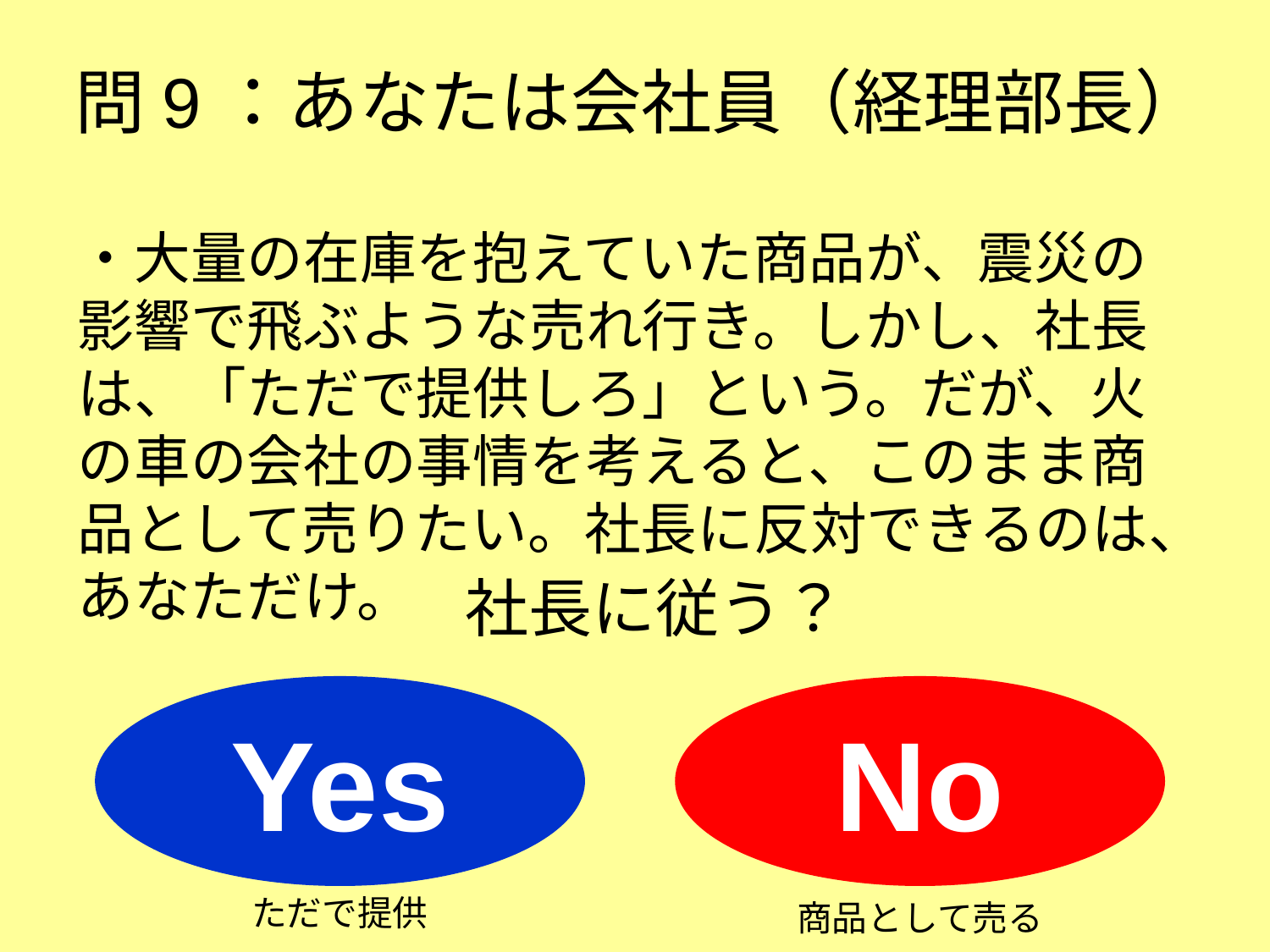

問9：あなたは会社員（経理部長）
・大量の在庫を抱えていた商品が、震災の影響で飛ぶような売れ行き。しかし、社長は、「ただで提供しろ」という。だが、火の車の会社の事情を考えると、このまま商品として売りたい。社長に反対できるのは、あなただけ。
社長に従う？
Yes
No
ただで提供
商品として売る